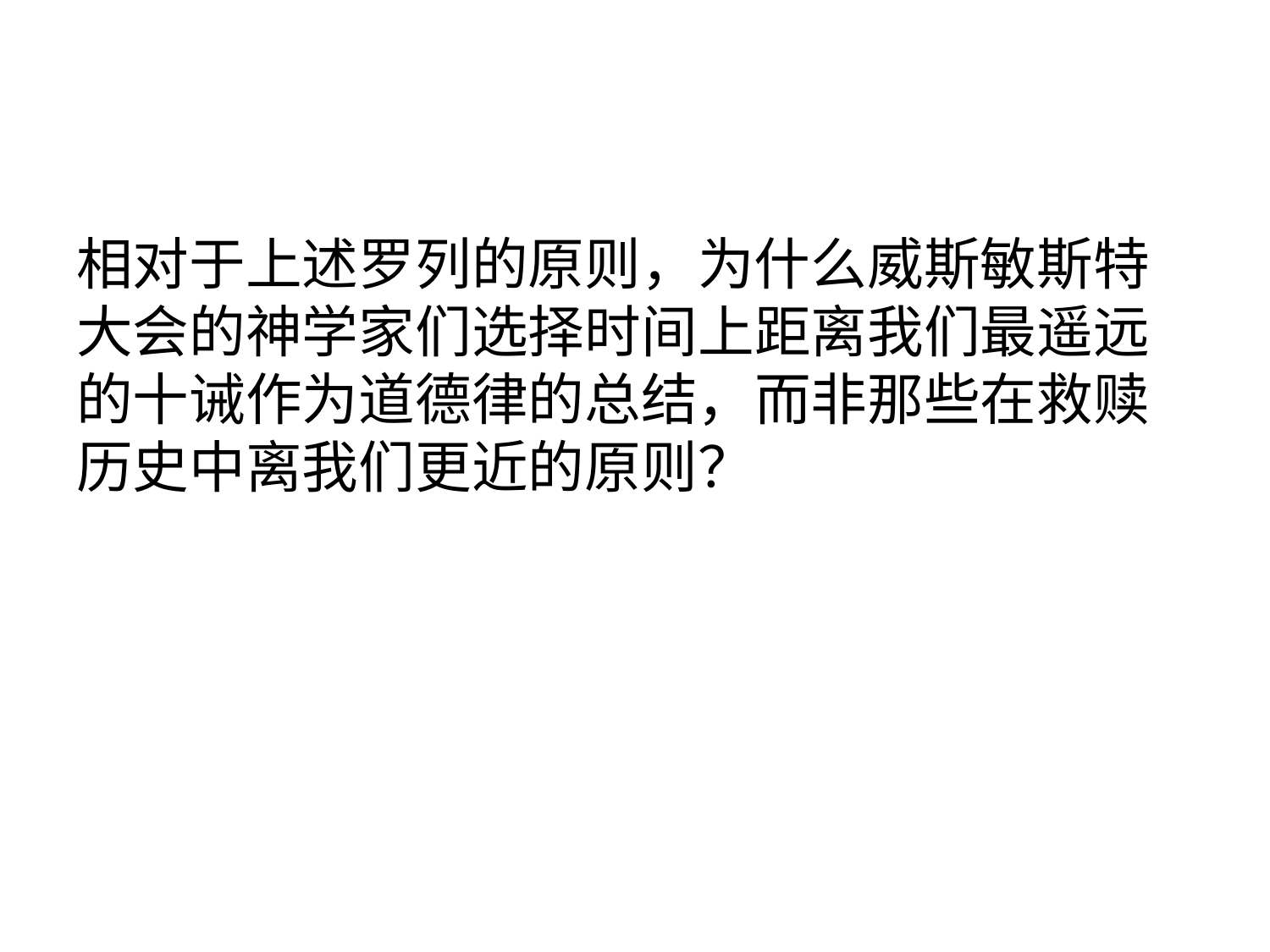

#
相对于上述罗列的原则，为什么威斯敏斯特大会的神学家们选择时间上距离我们最遥远的十诫作为道德律的总结，而非那些在救赎历史中离我们更近的原则？